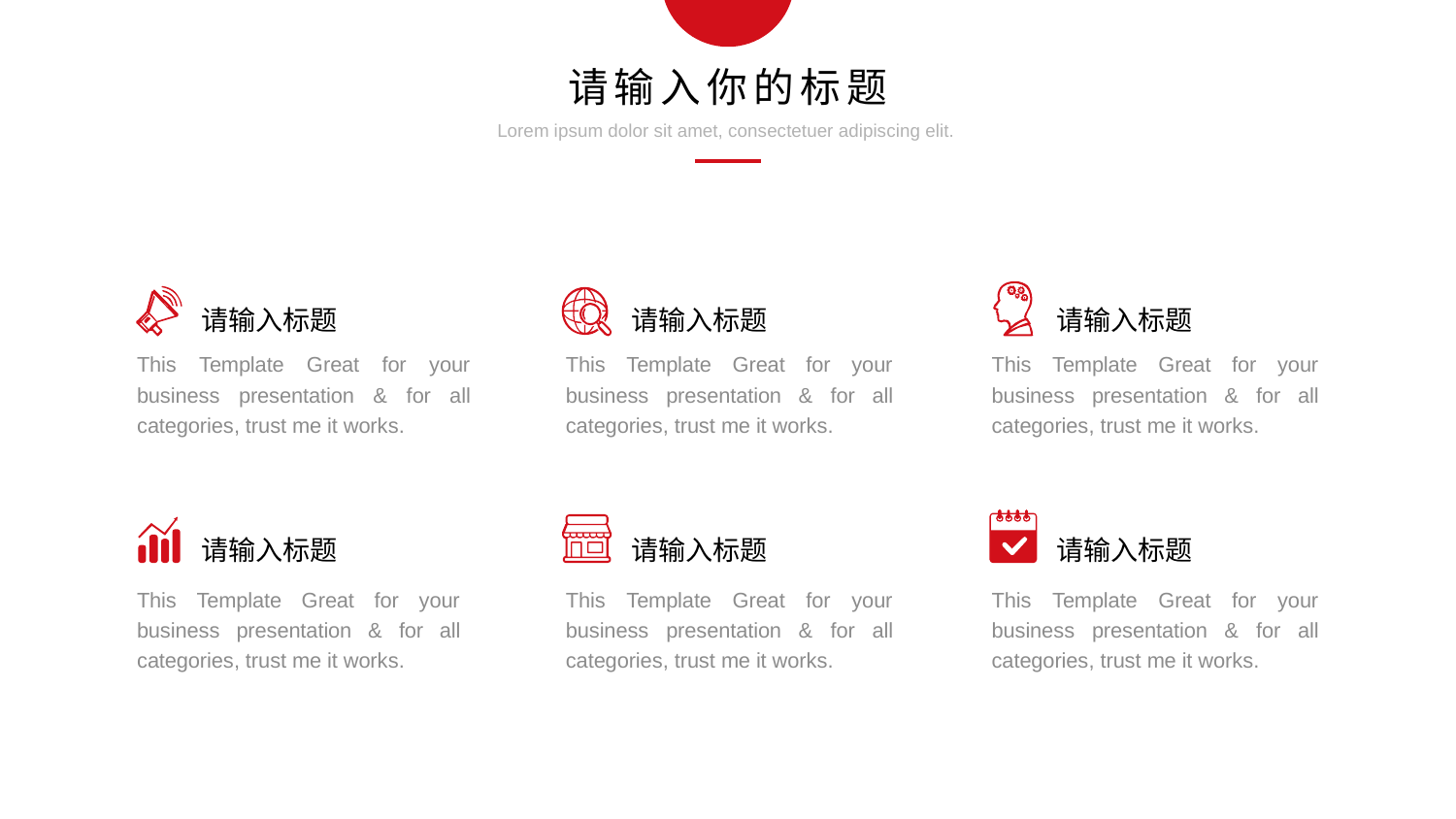

请输入你的标题
Lorem ipsum dolor sit amet, consectetuer adipiscing elit.

请输入标题
请输入标题
请输入标题
This Template Great for your business presentation & for all categories, trust me it works.
This Template Great for your business presentation & for all categories, trust me it works.
This Template Great for your business presentation & for all categories, trust me it works.

请输入标题
请输入标题
请输入标题
This Template Great for your business presentation & for all categories, trust me it works.
This Template Great for your business presentation & for all categories, trust me it works.
This Template Great for your business presentation & for all categories, trust me it works.